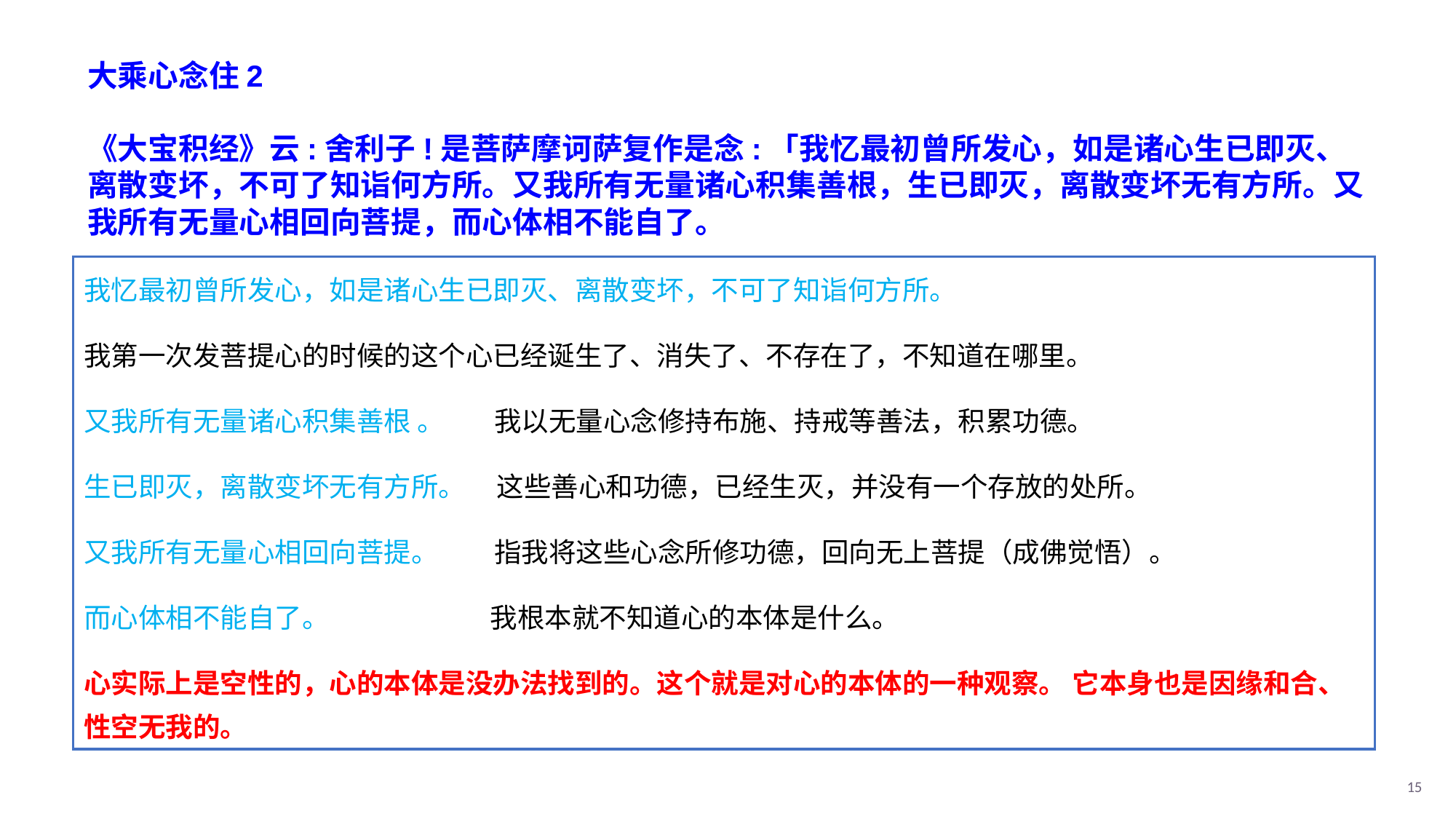

大乘心念住2

《大宝积经》云:舍利子!是菩萨摩诃萨复作是念:「我忆最初曾所发心，如是诸心生已即灭、离散变坏，不可了知诣何方所。又我所有无量诸心积集善根，生已即灭，离散变坏无有方所。又我所有无量心相回向菩提，而心体相不能自了。

我忆最初曾所发心，如是诸心生已即灭、离散变坏，不可了知诣何方所。
我第一次发菩提心的时候的这个心已经诞生了、消失了、不存在了，不知道在哪里。
又我所有无量诸心积集善根 。        我以无量心念修持布施、持戒等善法，积累功德。
生已即灭，离散变坏无有方所。     这些善心和功德，已经生灭，并没有一个存放的处所。
又我所有无量心相回向菩提。         指我将这些心念所修功德，回向无上菩提（成佛觉悟）。
而心体相不能自了。                          我根本就不知道心的本体是什么。
心实际上是空性的，心的本体是没办法找到的。这个就是对心的本体的一种观察。 它本身也是因缘和合、性空无我的。
15